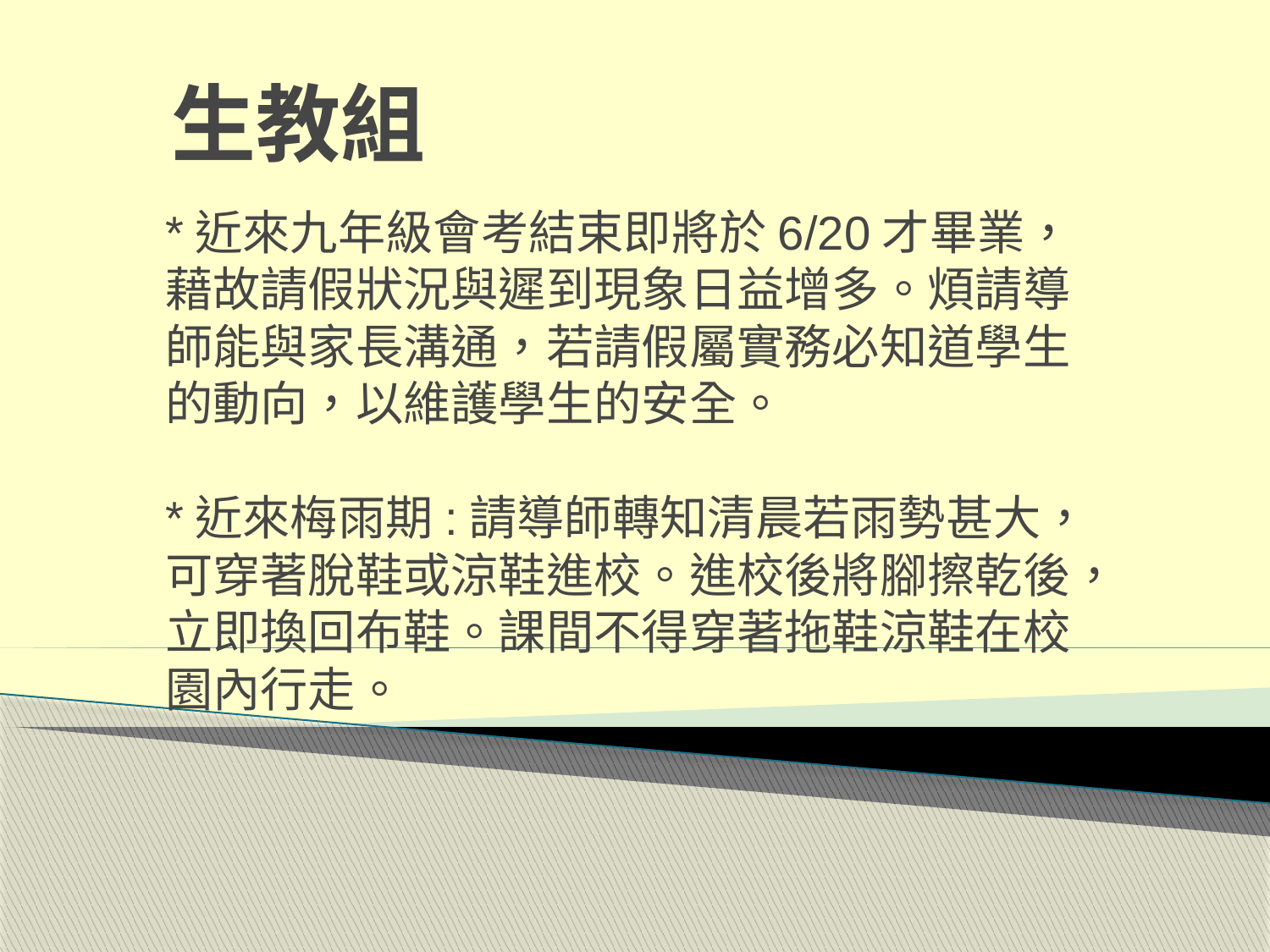

# 生教組
*近來九年級會考結束即將於6/20才畢業，藉故請假狀況與遲到現象日益增多。煩請導師能與家長溝通，若請假屬實務必知道學生的動向，以維護學生的安全。
*近來梅雨期:請導師轉知清晨若雨勢甚大，可穿著脫鞋或涼鞋進校。進校後將腳擦乾後，立即換回布鞋。課間不得穿著拖鞋涼鞋在校園內行走。